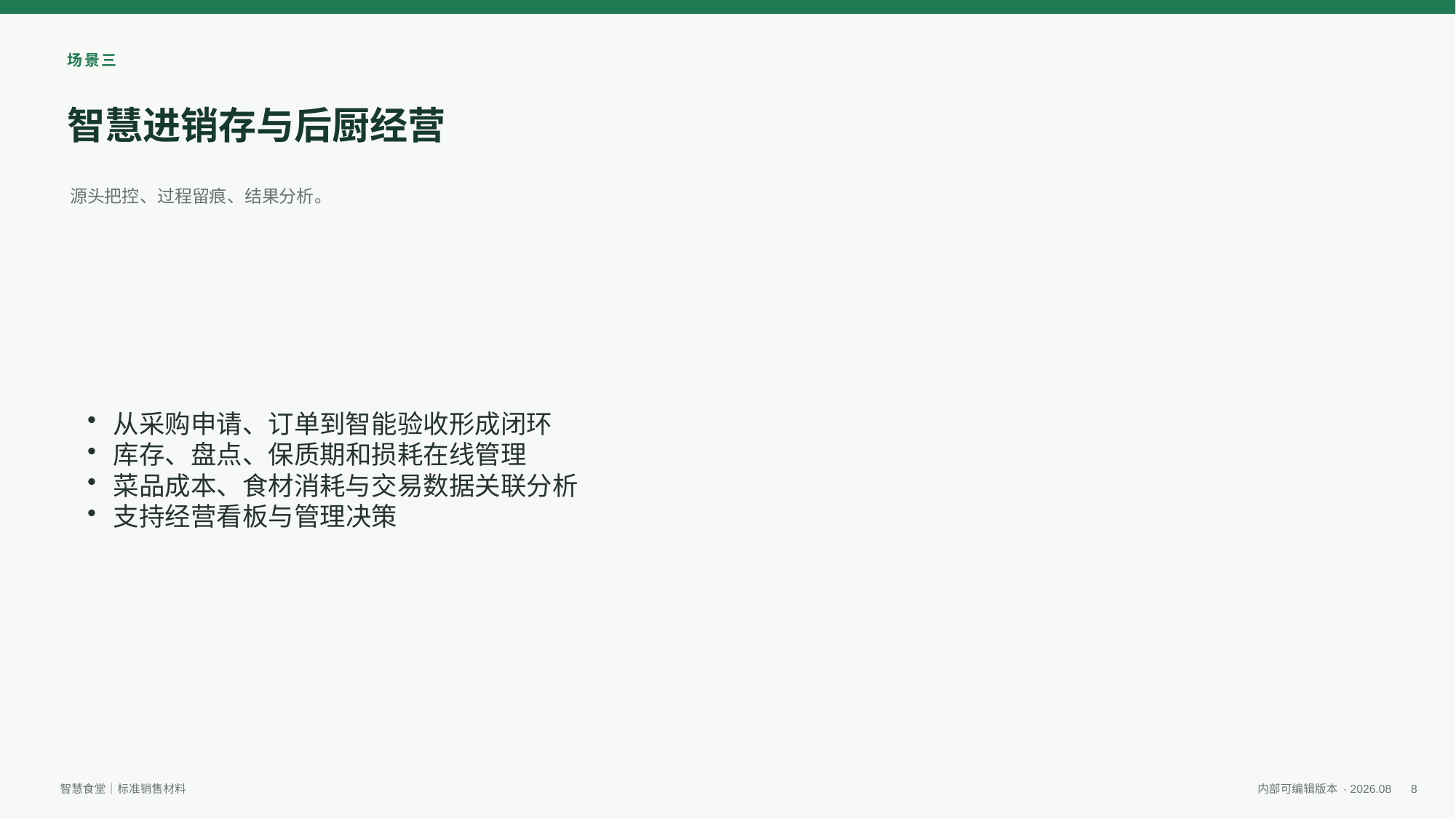

场景三
智慧进销存与后厨经营
源头把控、过程留痕、结果分析。
从采购申请、订单到智能验收形成闭环
库存、盘点、保质期和损耗在线管理
菜品成本、食材消耗与交易数据关联分析
支持经营看板与管理决策
8